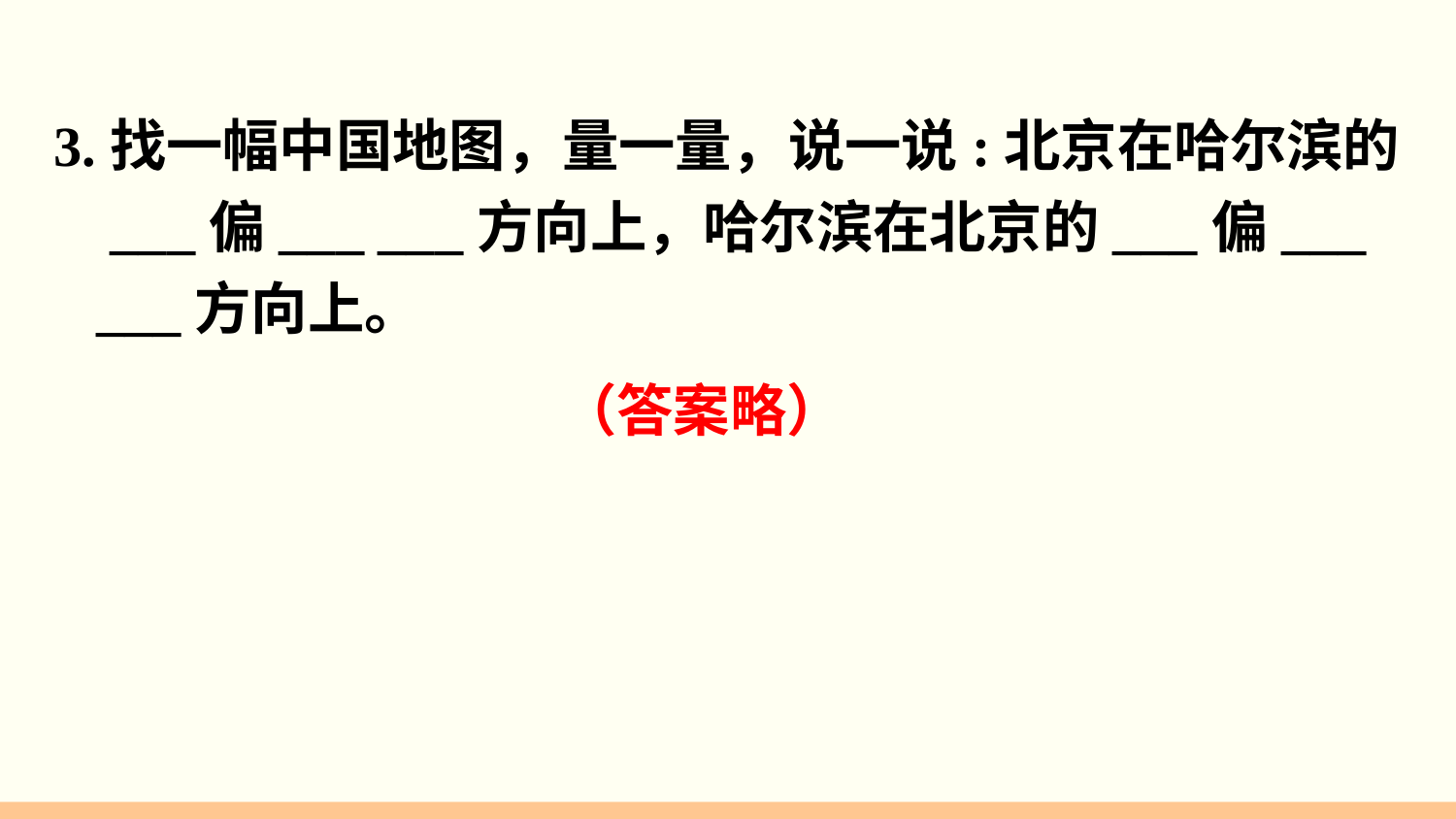

3.找一幅中国地图，量一量，说一说:北京在哈尔滨的
    ___偏___ ___方向上，哈尔滨在北京的___偏___
   ___方向上。
（答案略）